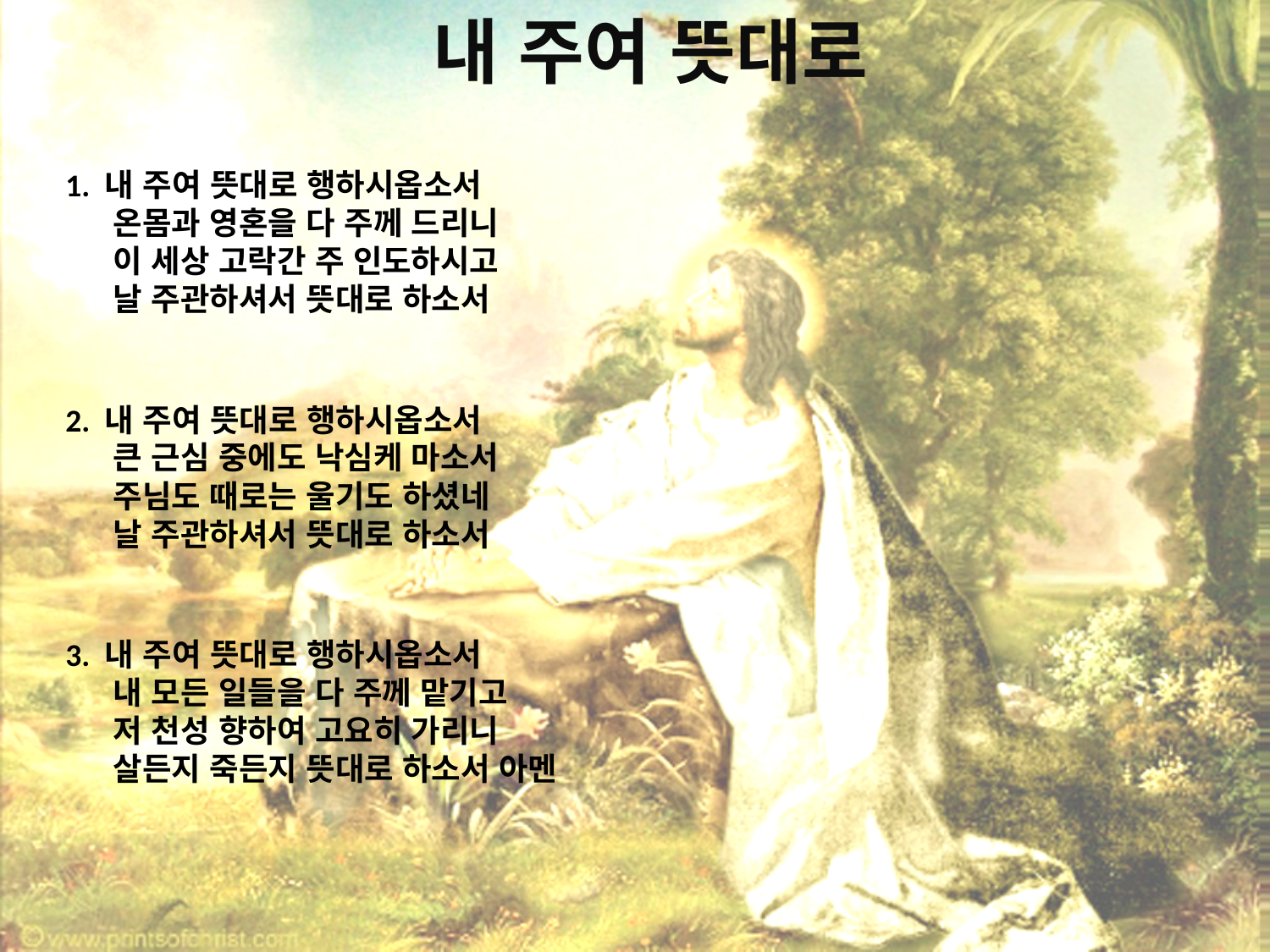

# 내 주여 뜻대로
1. 내 주여 뜻대로 행하시옵소서
온몸과 영혼을 다 주께 드리니
이 세상 고락간 주 인도하시고
날 주관하셔서 뜻대로 하소서
2. 내 주여 뜻대로 행하시옵소서
큰 근심 중에도 낙심케 마소서
주님도 때로는 울기도 하셨네
날 주관하셔서 뜻대로 하소서
3. 내 주여 뜻대로 행하시옵소서
내 모든 일들을 다 주께 맡기고
저 천성 향하여 고요히 가리니
살든지 죽든지 뜻대로 하소서 아멘